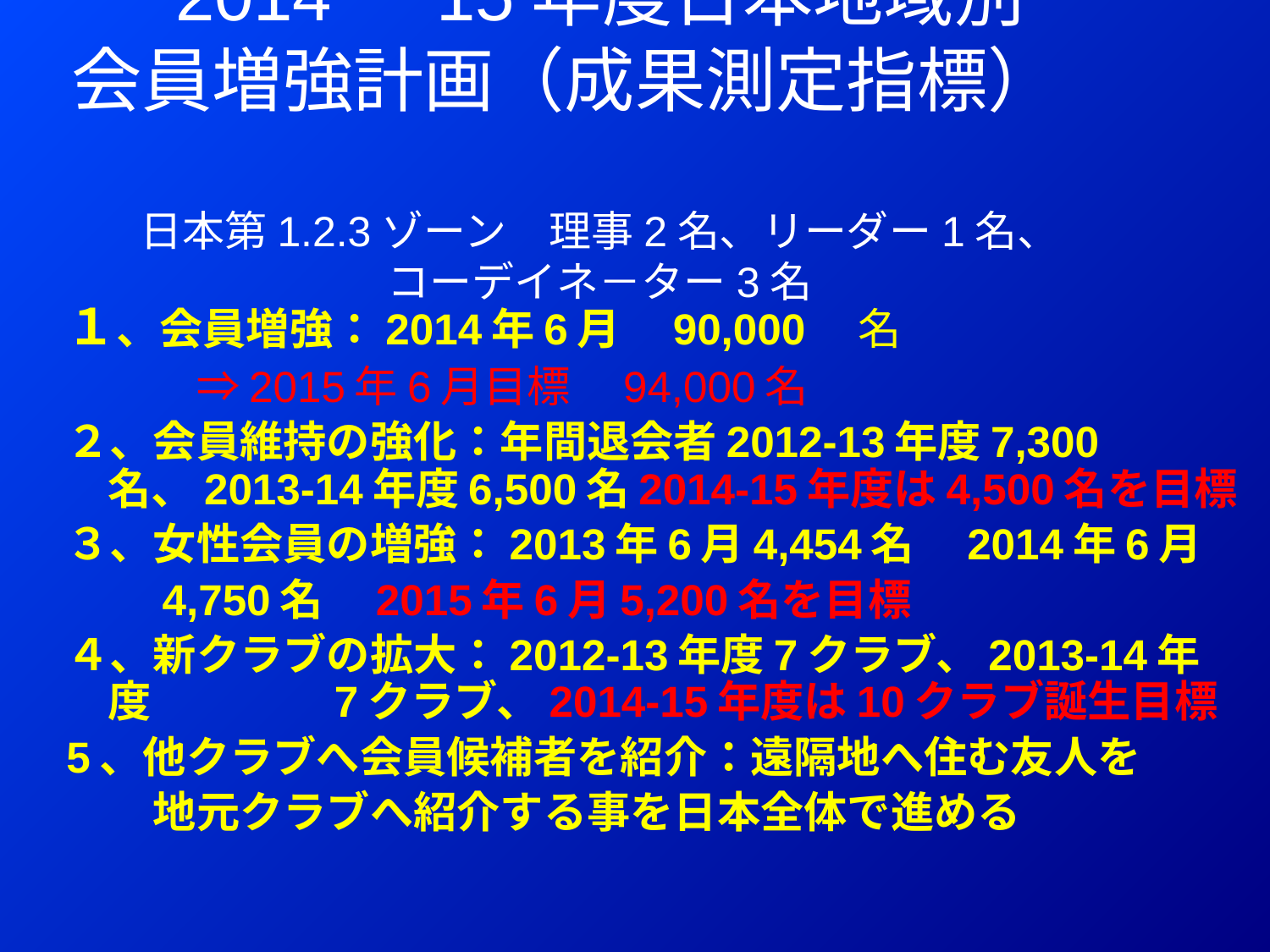

2014－15年度日本地域別
会員増強計画（成果測定指標）　　　　
日本第1.2.3ゾーン　理事2名、リーダー1名、
コーデイネ－ター3名
１、会員増強：2014年6月　90,000　名
　　　⇒2015年6月目標　94,000名
２、会員維持の強化：年間退会者2012-13年度7,300名、2013-14年度6,500名2014-15年度は4,500名を目標
３、女性会員の増強：2013年6月4,454名　2014年6月
　　4,750名　2015年6月5,200名を目標
４、新クラブの拡大：2012-13年度7クラブ、2013-14年度　　　　7クラブ、2014-15年度は10クラブ誕生目標
5、他クラブへ会員候補者を紹介：遠隔地へ住む友人を
　　地元クラブへ紹介する事を日本全体で進める